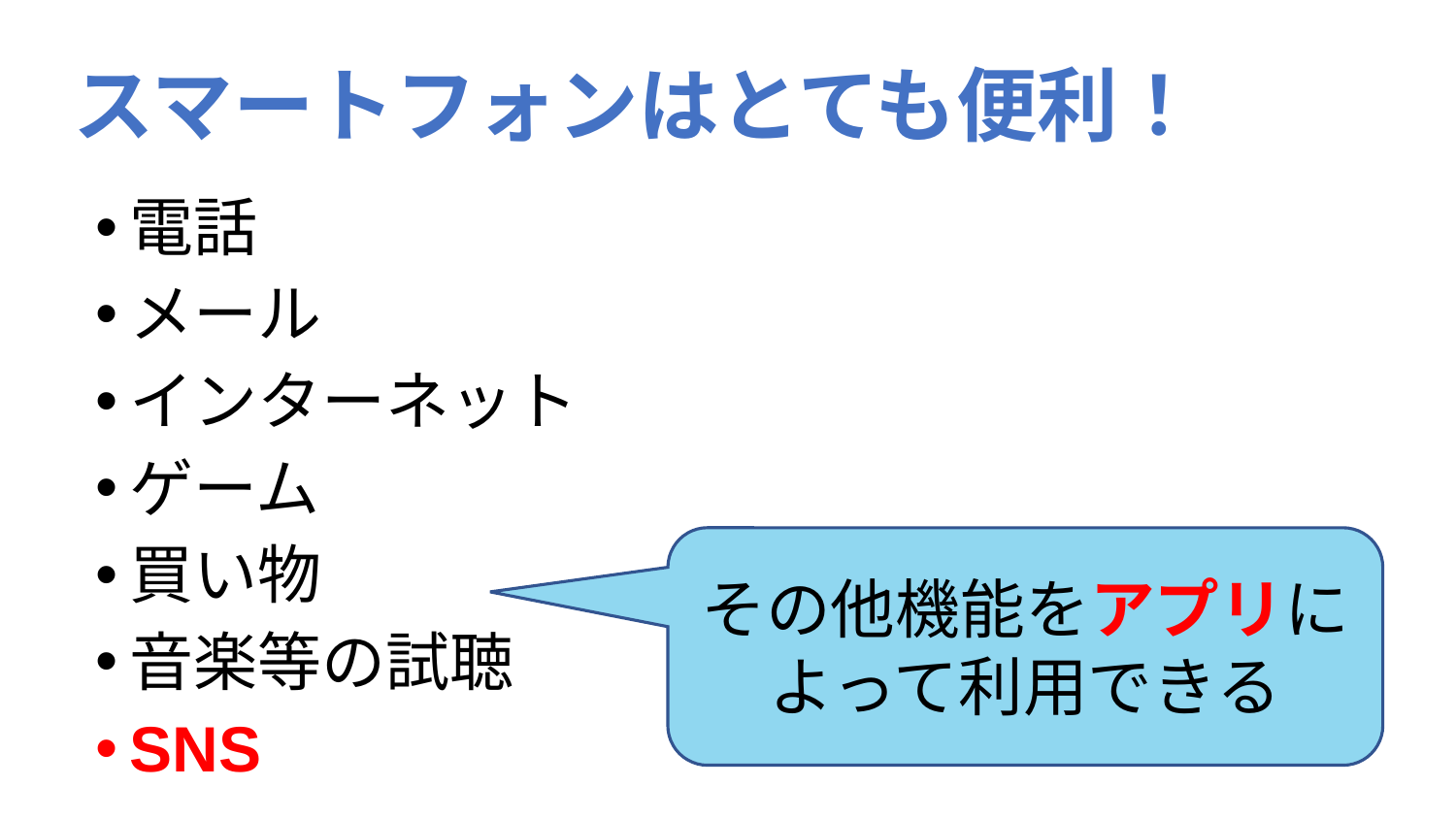

# スマートフォンはとても便利！
電話
メール
インターネット
ゲーム
買い物
音楽等の試聴
SNS

その他機能をアプリによって利用できる